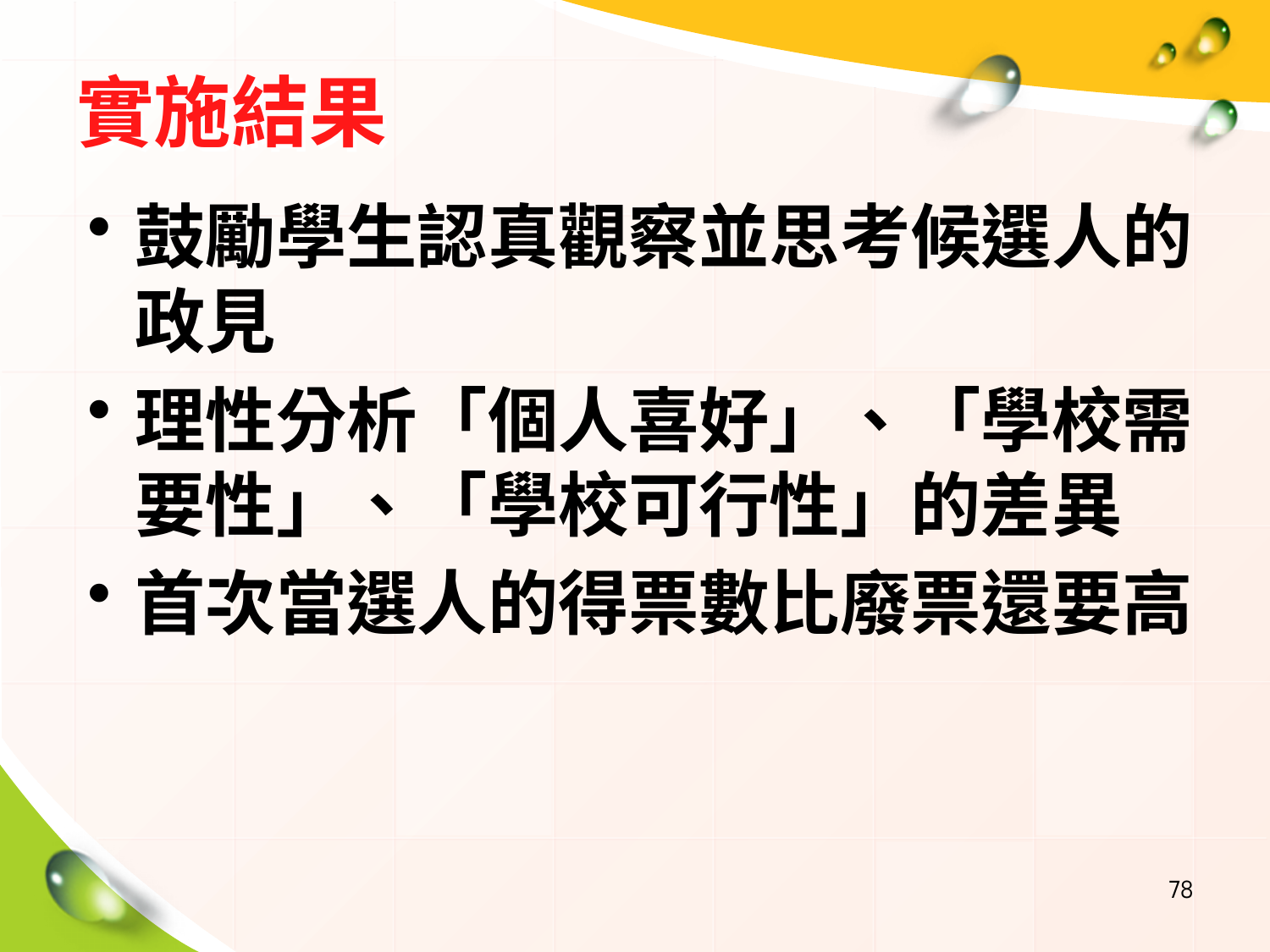

# 實施結果
鼓勵學生認真觀察並思考候選人的政見
理性分析「個人喜好」、「學校需要性」、「學校可行性」的差異
首次當選人的得票數比廢票還要高
78